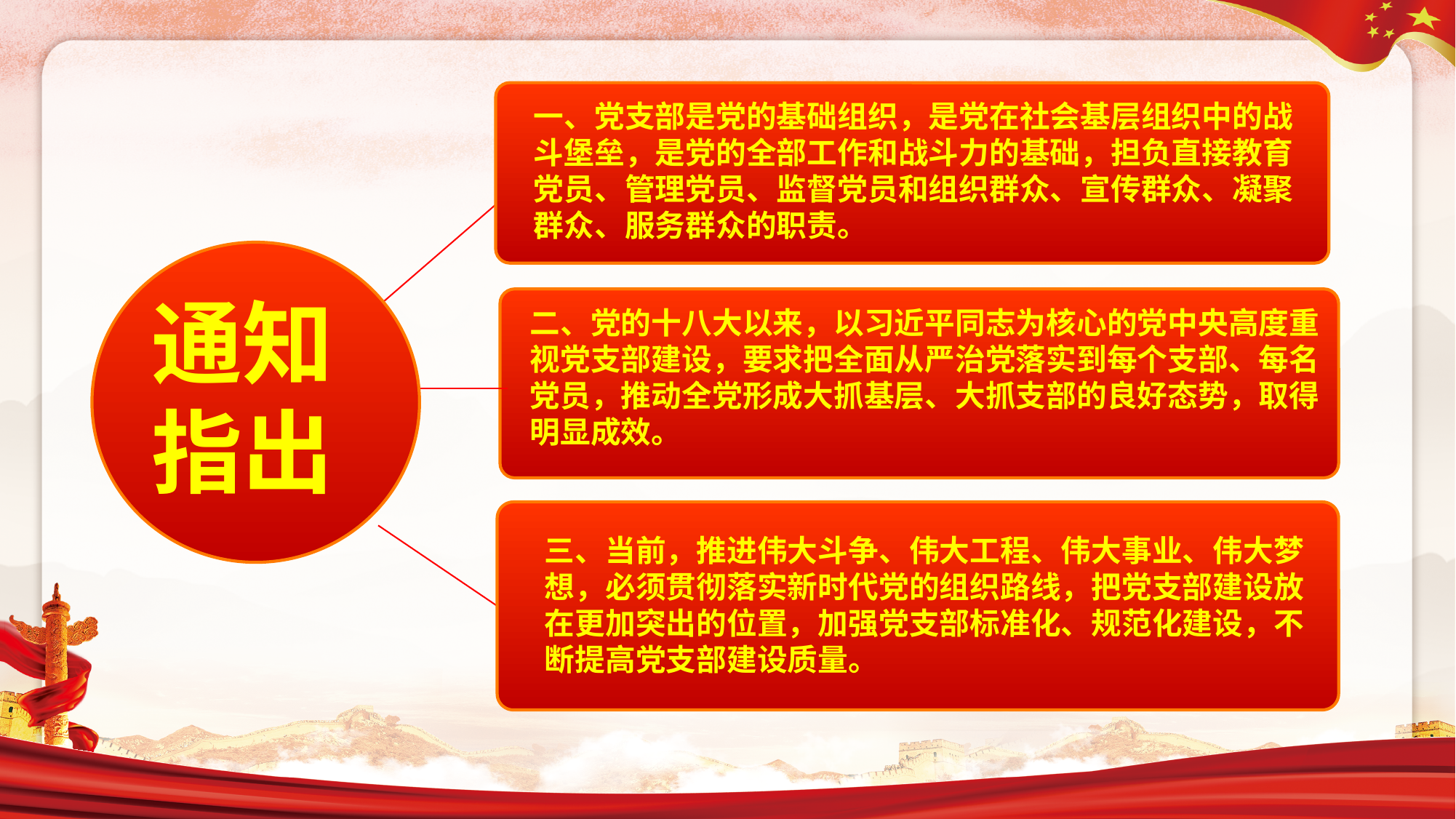

一、党支部是党的基础组织，是党在社会基层组织中的战斗堡垒，是党的全部工作和战斗力的基础，担负直接教育党员、管理党员、监督党员和组织群众、宣传群众、凝聚群众、服务群众的职责。

通知指出

二、党的十八大以来，以习近平同志为核心的党中央高度重视党支部建设，要求把全面从严治党落实到每个支部、每名党员，推动全党形成大抓基层、大抓支部的良好态势，取得明显成效。

三、当前，推进伟大斗争、伟大工程、伟大事业、伟大梦想，必须贯彻落实新时代党的组织路线，把党支部建设放在更加突出的位置，加强党支部标准化、规范化建设，不断提高党支部建设质量。